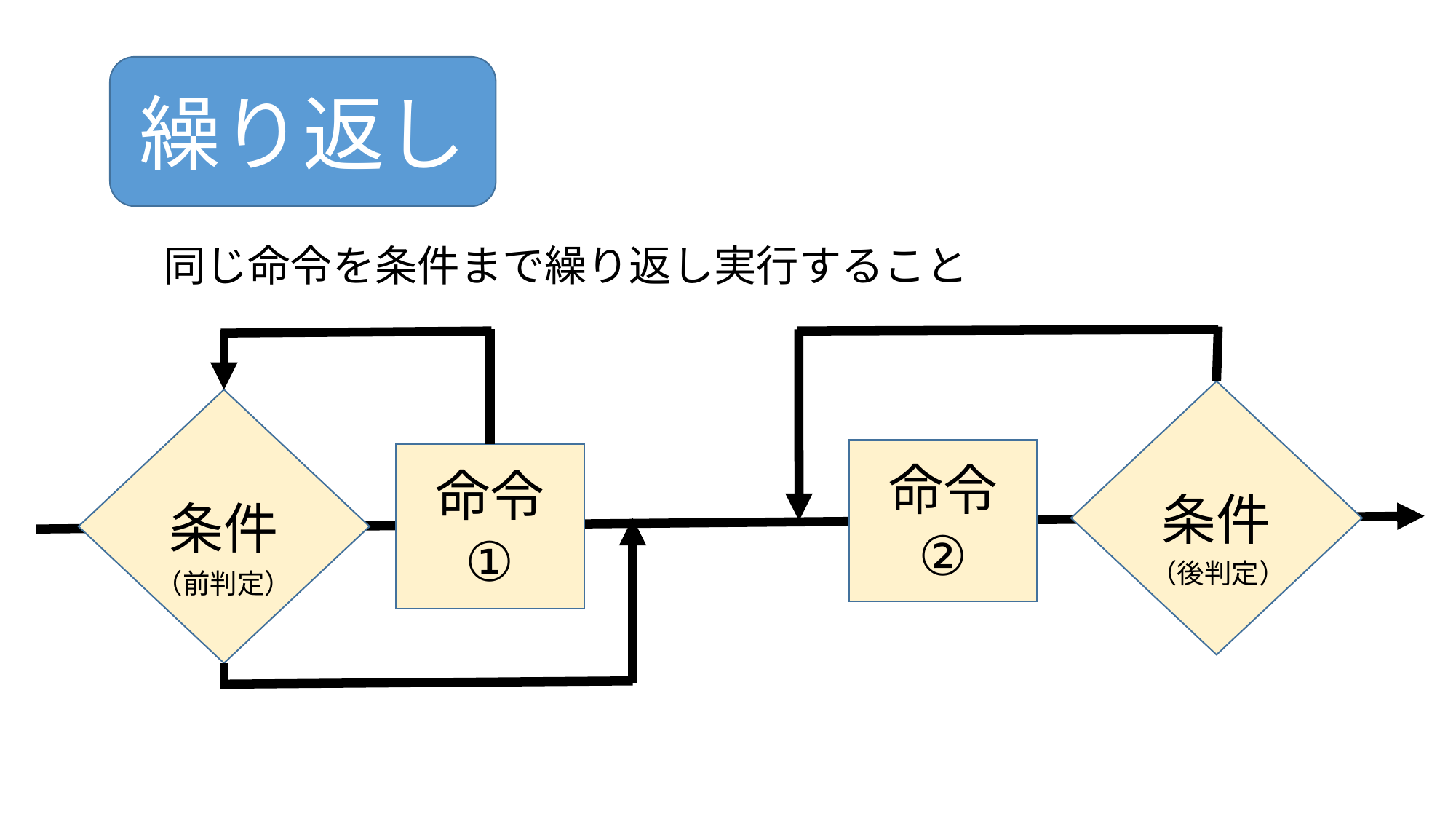

繰り返し
同じ命令を条件まで繰り返し実行すること
条件
条件
命令
②
命令
①
（後判定）
（前判定）